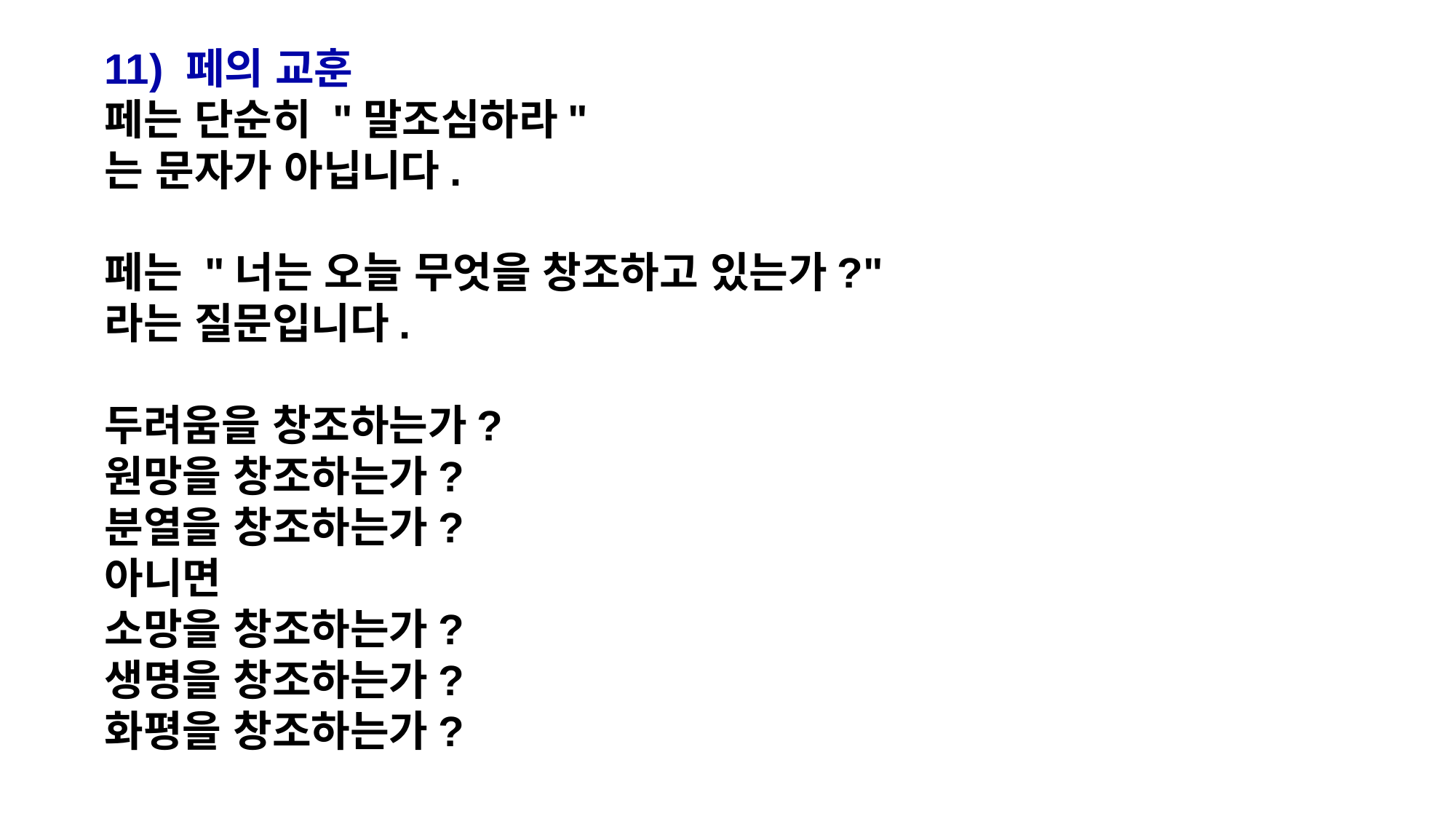

11) 페의 교훈
페는 단순히 "말조심하라"
는 문자가 아닙니다.

페는 "너는 오늘 무엇을 창조하고 있는가?"
라는 질문입니다.

두려움을 창조하는가?
원망을 창조하는가?
분열을 창조하는가?
아니면
소망을 창조하는가?
생명을 창조하는가?
화평을 창조하는가?